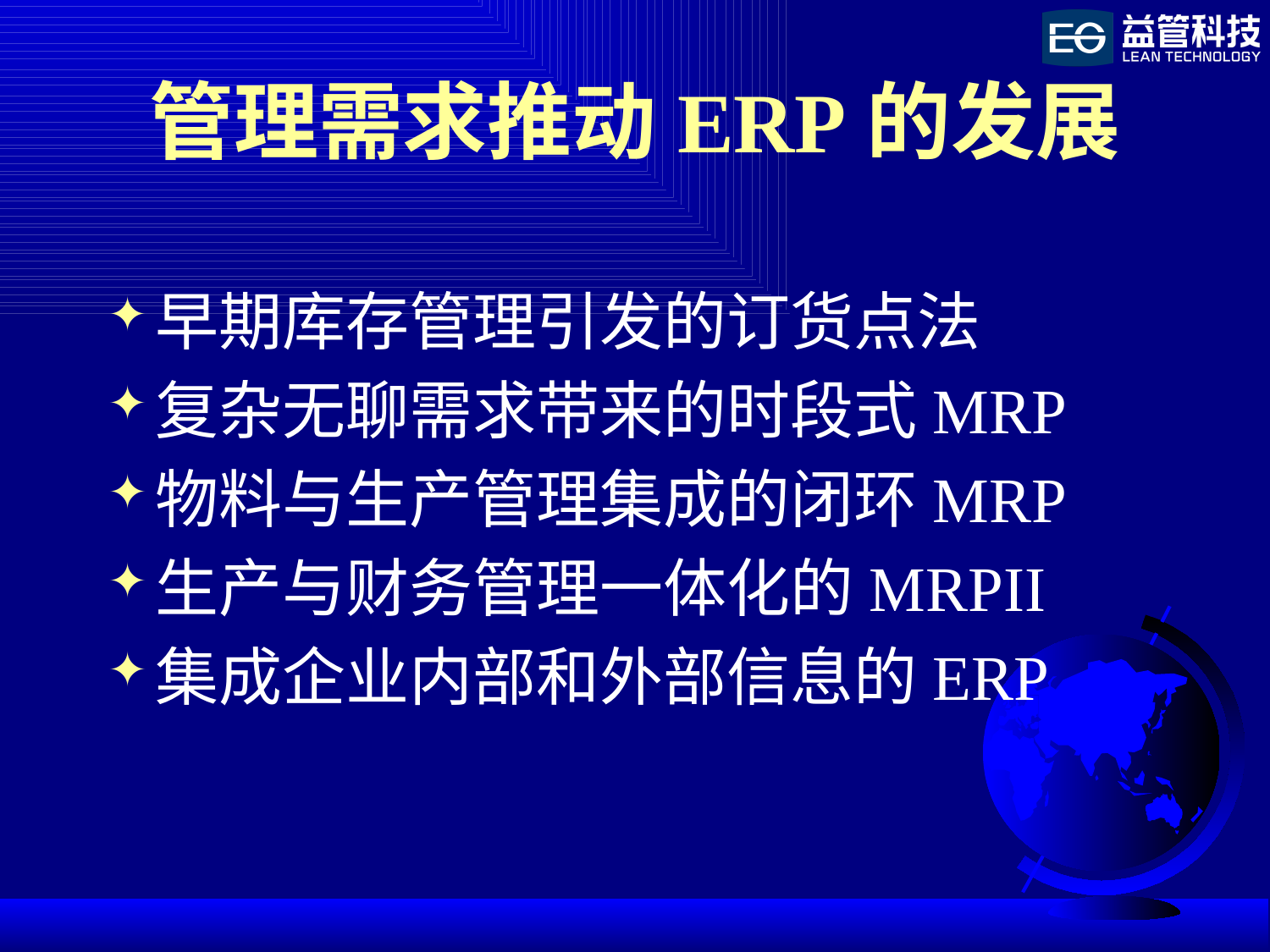

# 管理需求推动ERP的发展
早期库存管理引发的订货点法
复杂无聊需求带来的时段式MRP
物料与生产管理集成的闭环MRP
生产与财务管理一体化的MRPII
集成企业内部和外部信息的ERP